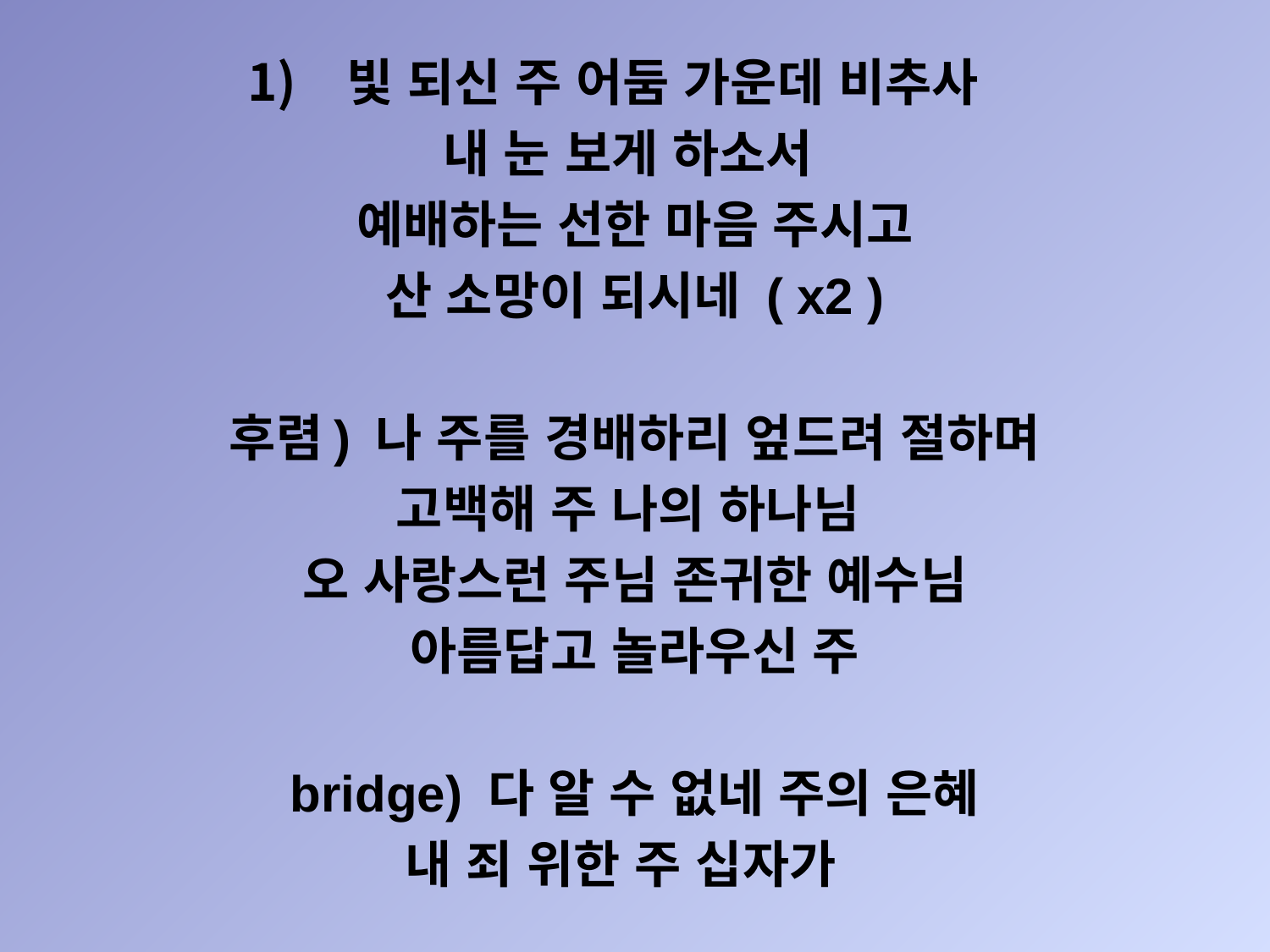

빛 되신 주 어둠 가운데 비추사
내 눈 보게 하소서
예배하는 선한 마음 주시고
산 소망이 되시네 ( x2 )

후렴) 나 주를 경배하리 엎드려 절하며
고백해 주 나의 하나님
오 사랑스런 주님 존귀한 예수님
아름답고 놀라우신 주

bridge) 다 알 수 없네 주의 은혜
내 죄 위한 주 십자가